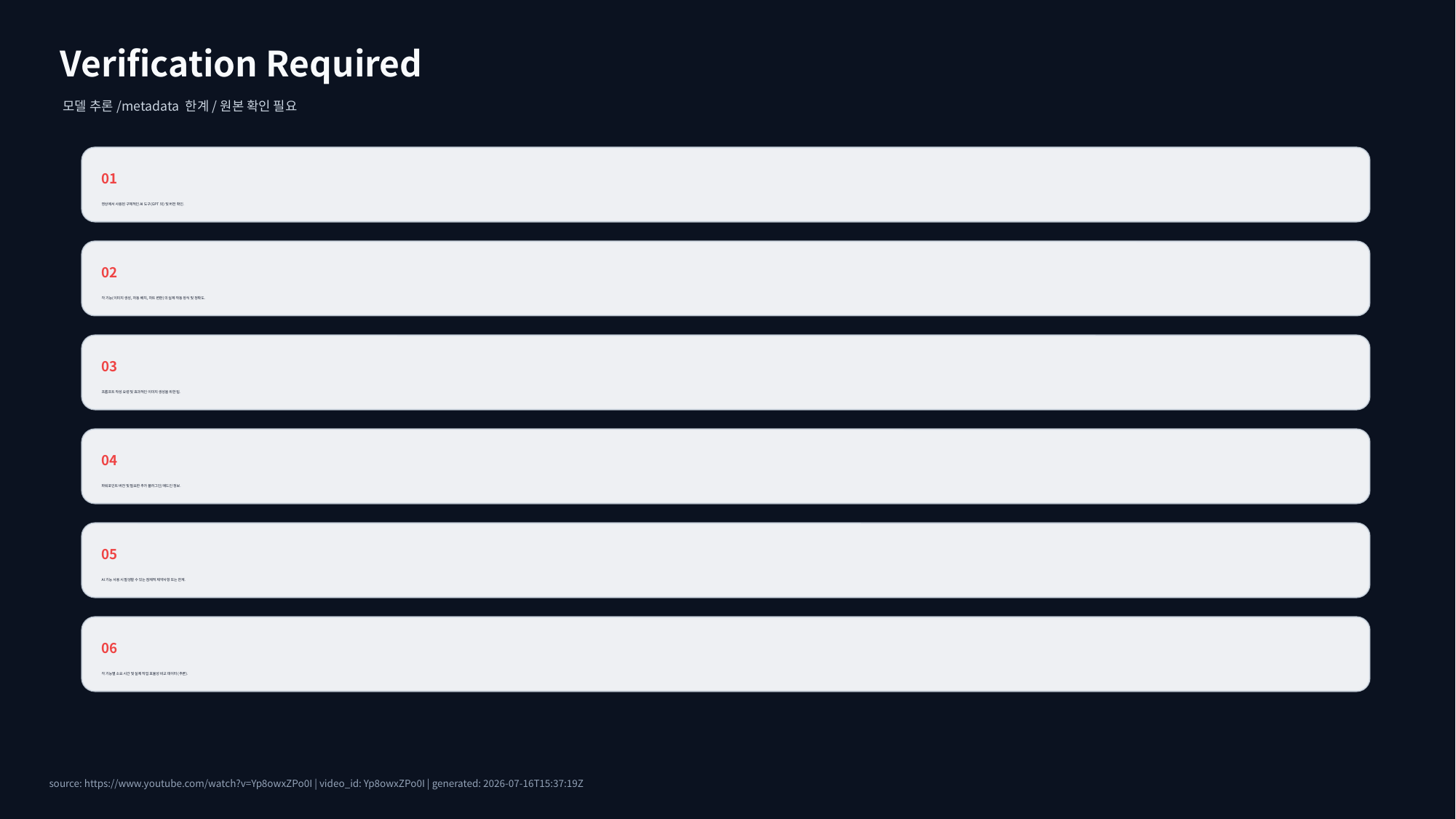

Verification Required
모델 추론/metadata 한계/원본 확인 필요

01
영상에서 사용된 구체적인 AI 도구(GPT 외) 및 버전 확인.

02
각 기능(이미지 생성, 자동 배치, 차트 변환)의 실제 작동 방식 및 정확도.

03
프롬프트 작성 요령 및 효과적인 이미지 생성을 위한 팁.

04
파워포인트 버전 및 필요한 추가 플러그인/애드인 정보.

05
AI 기능 사용 시 발생할 수 있는 잠재적 제약사항 또는 한계.

06
각 기능별 소요 시간 및 실제 작업 효율성 비교 데이터 (추론).
source: https://www.youtube.com/watch?v=Yp8owxZPo0I | video_id: Yp8owxZPo0I | generated: 2026-07-16T15:37:19Z